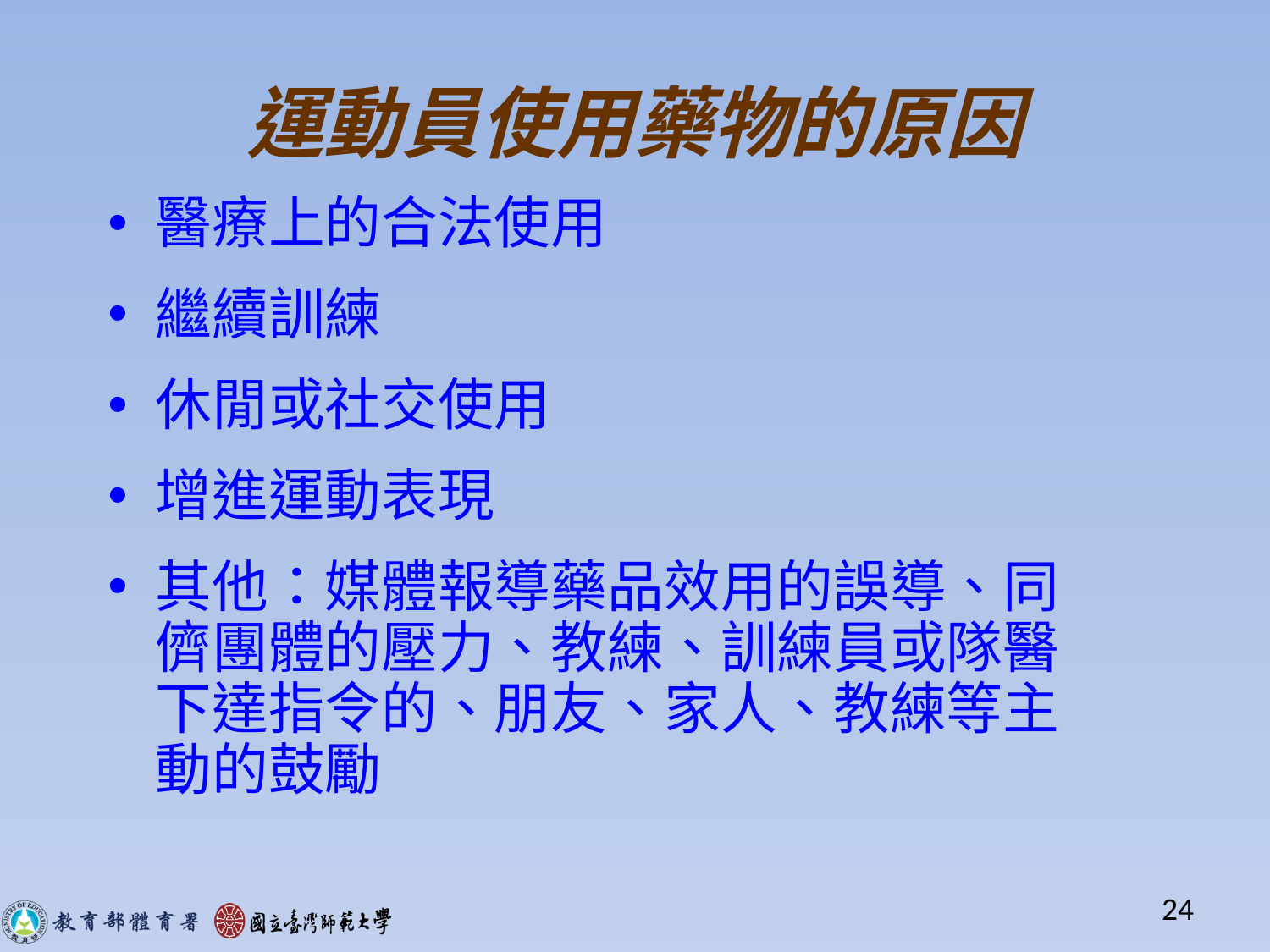

運動員使用藥物的原因
醫療上的合法使用

繼續訓練

休閒或社交使用

增進運動表現

其他：媒體報導藥品效用的誤導、同儕團體的壓力、教練、訓練員或隊醫下達指令的、朋友、家人、教練等主動的鼓勵
24